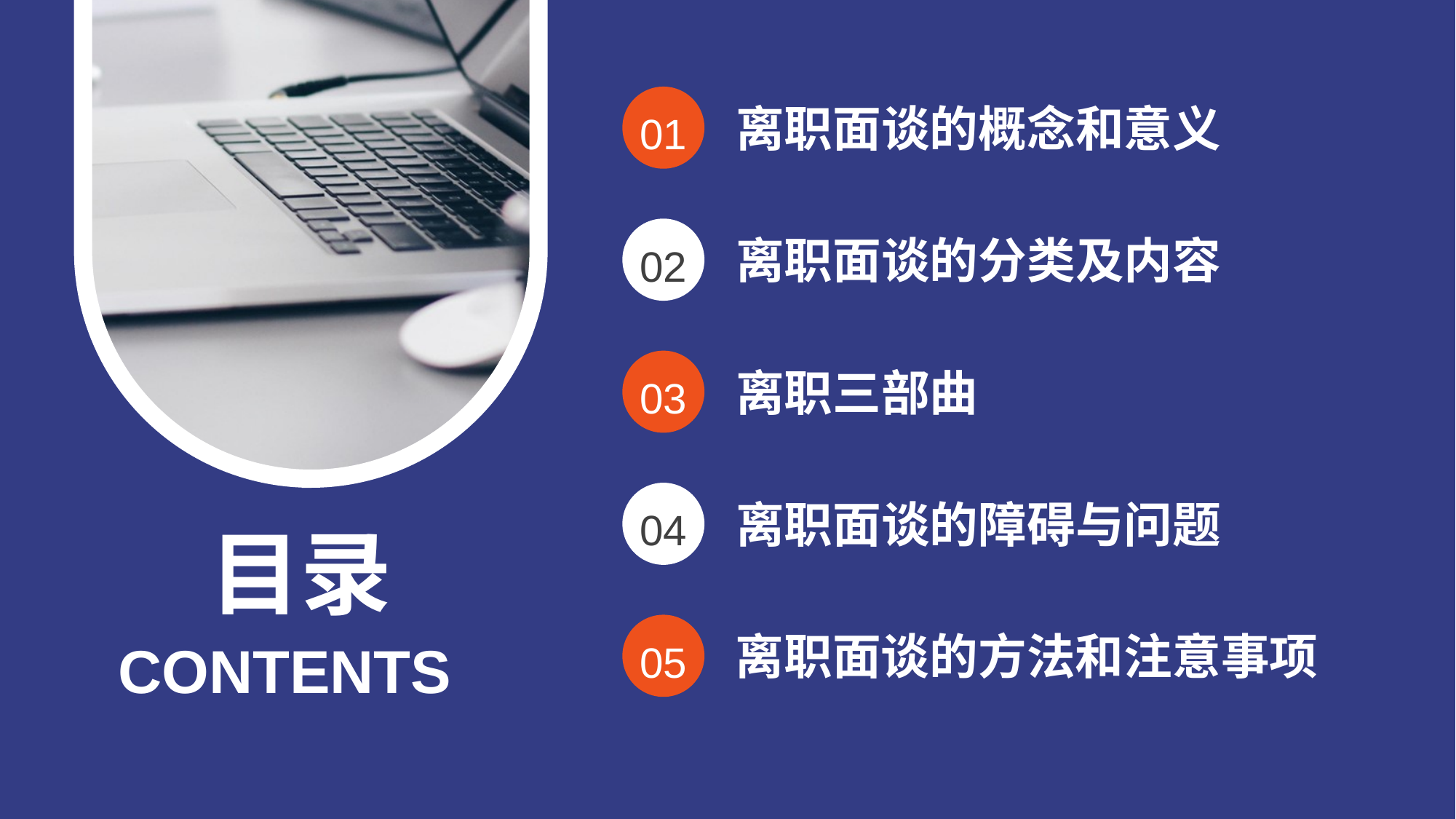

01
离职面谈的概念和意义

02
离职面谈的分类及内容

03
离职三部曲

04
离职面谈的障碍与问题
目录
CONTENTS

05
离职面谈的方法和注意事项